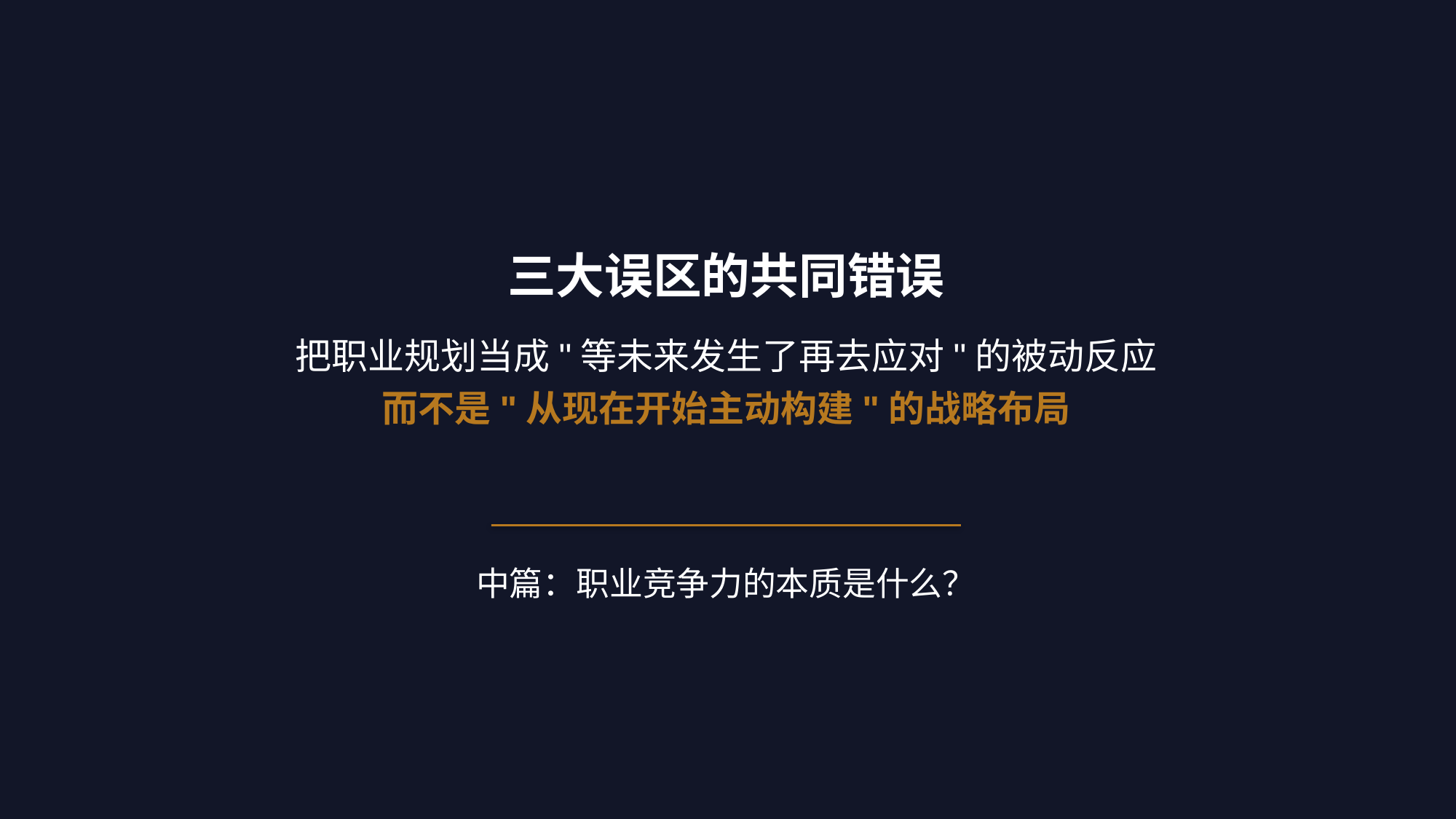

三大误区的共同错误
把职业规划当成"等未来发生了再去应对"的被动反应
而不是"从现在开始主动构建"的战略布局

中篇：职业竞争力的本质是什么？